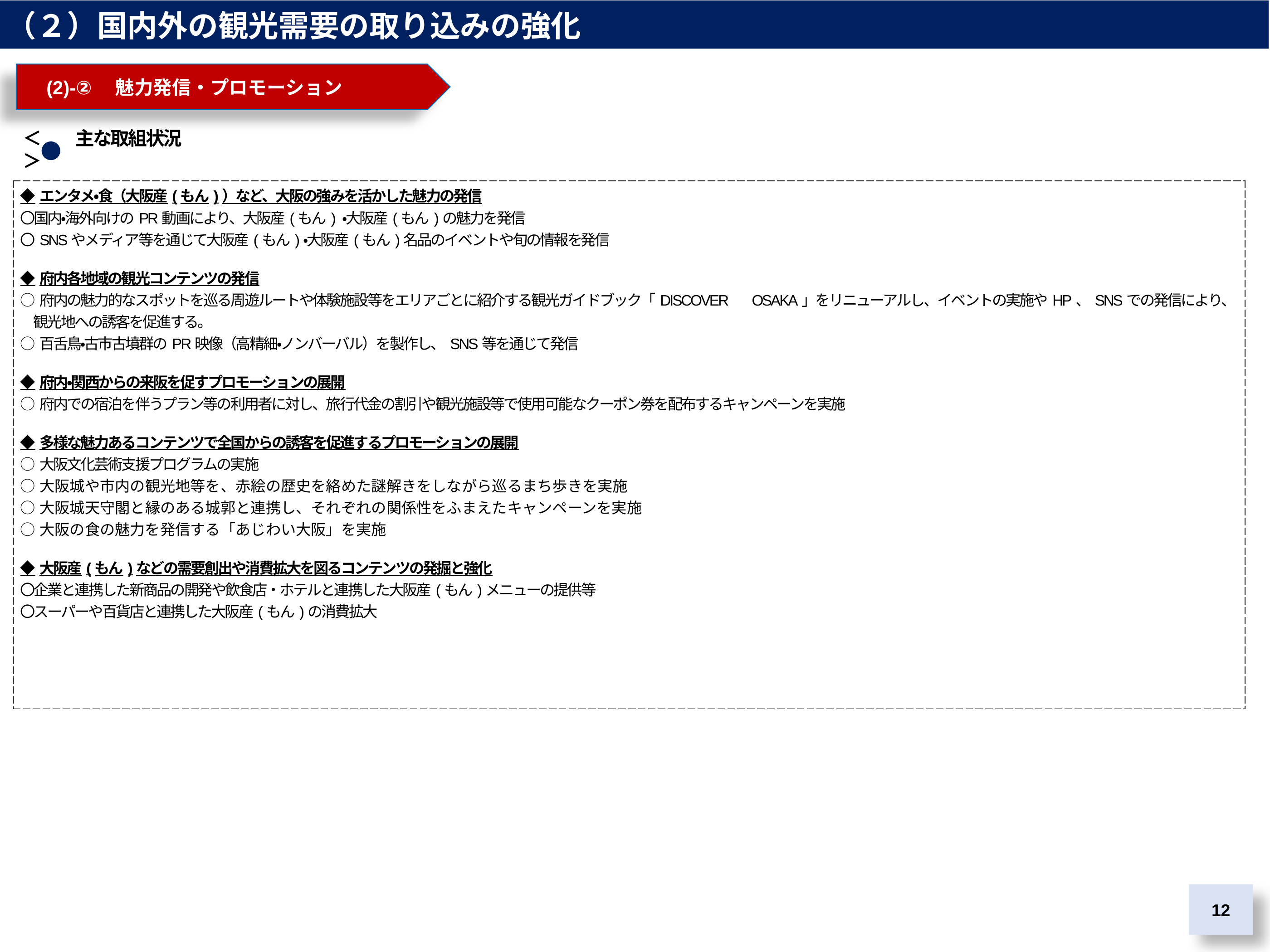

（２）国内外の観光需要の取り込みの強化
　(2)-②　魅力発信・プロモーション
＜　　主な取組状況＞

| ◆エンタメ・食（大阪産(もん)）など、大阪の強みを活かした魅力の発信 〇国内・海外向けのPR動画により、大阪産(もん) ・大阪産(もん)の魅力を発信 〇SNSやメディア等を通じて大阪産(もん)・大阪産(もん)名品のイベントや旬の情報を発信 ◆府内各地域の観光コンテンツの発信 ○府内の魅力的なスポットを巡る周遊ルートや体験施設等をエリアごとに紹介する観光ガイドブック「DISCOVER　OSAKA」をリニューアルし、イベントの実施やHP、SNSでの発信により、観光地への誘客を促進する。 ○百舌鳥・古市古墳群のPR映像（高精細・ノンバーバル）を製作し、SNS等を通じて発信 ◆府内・関西からの来阪を促すプロモーションの展開 ○府内での宿泊を伴うプラン等の利用者に対し、旅行代金の割引や観光施設等で使用可能なクーポン券を配布するキャンペーンを実施 ◆多様な魅力あるコンテンツで全国からの誘客を促進するプロモーションの展開 ○大阪文化芸術支援プログラムの実施 ○大阪城や市内の観光地等を、赤絵の歴史を絡めた謎解きをしながら巡るまち歩きを実施 ○大阪城天守閣と縁のある城郭と連携し、それぞれの関係性をふまえたキャンペーンを実施 ○大阪の食の魅力を発信する「あじわい大阪」を実施 ◆大阪産(もん)などの需要創出や消費拡大を図るコンテンツの発掘と強化 〇企業と連携した新商品の開発や飲食店・ホテルと連携した大阪産(もん)メニューの提供等 〇スーパーや百貨店と連携した大阪産(もん)の消費拡大 |
| --- |
12